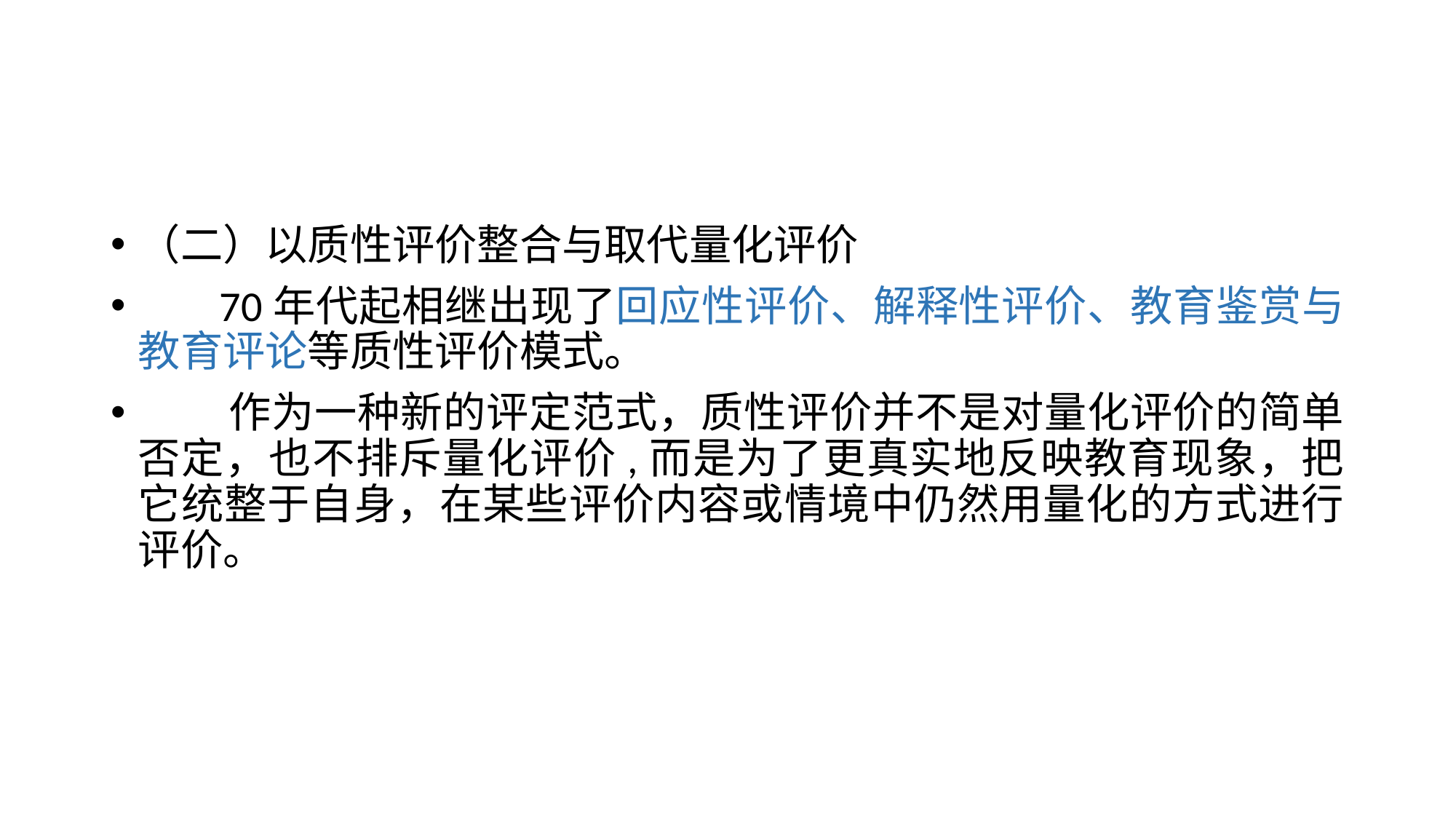

（二）以质性评价整合与取代量化评价
        70年代起相继出现了回应性评价、解释性评价、教育鉴赏与教育评论等质性评价模式。
        作为一种新的评定范式，质性评价并不是对量化评价的简单否定，也不排斥量化评价,而是为了更真实地反映教育现象，把它统整于自身，在某些评价内容或情境中仍然用量化的方式进行评价。